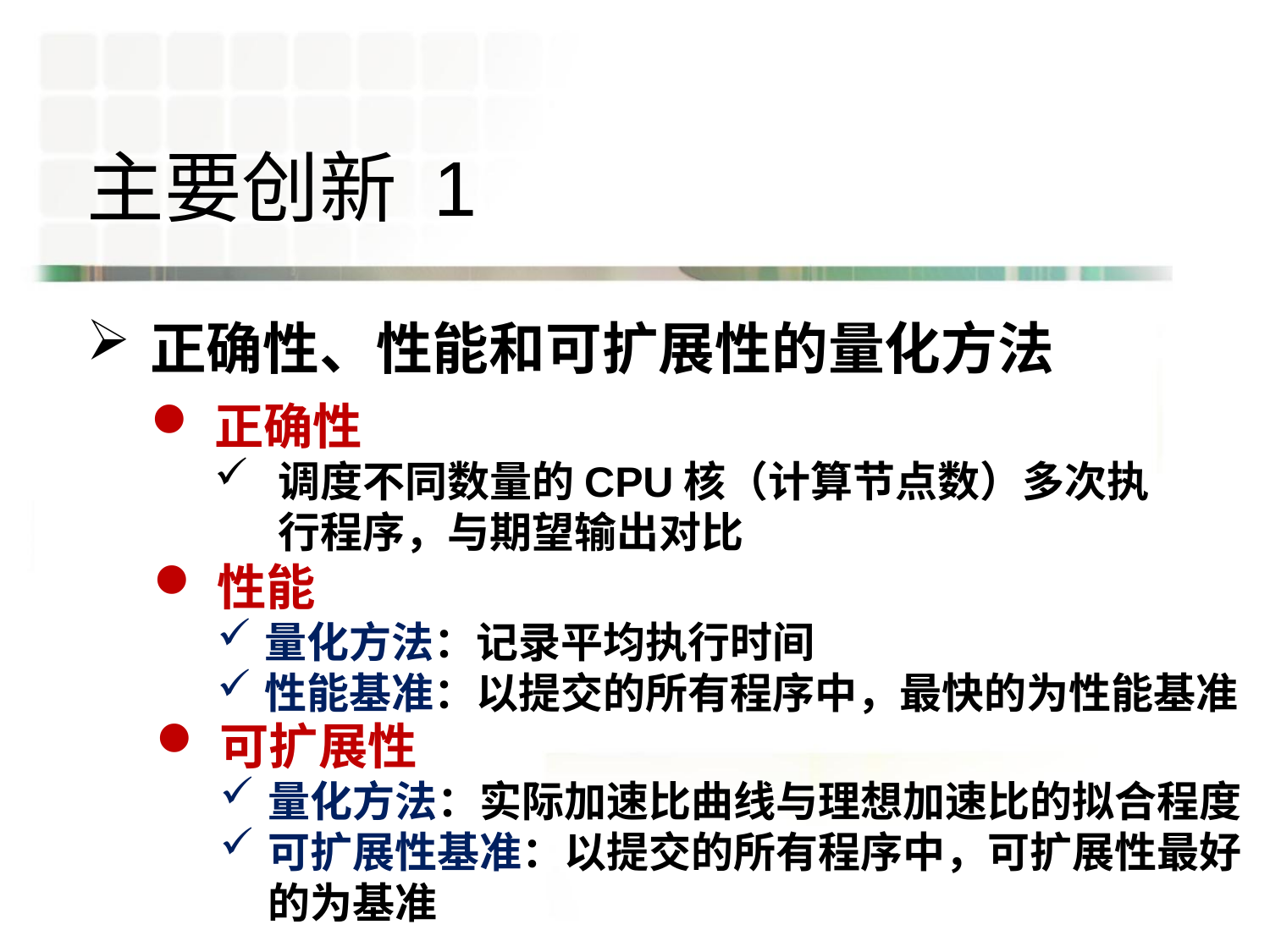

# 主要创新 1
正确性、性能和可扩展性的量化方法
正确性
调度不同数量的CPU核（计算节点数）多次执行程序，与期望输出对比
性能
量化方法：记录平均执行时间
性能基准：以提交的所有程序中，最快的为性能基准
可扩展性
量化方法：实际加速比曲线与理想加速比的拟合程度
可扩展性基准：以提交的所有程序中，可扩展性最好的为基准